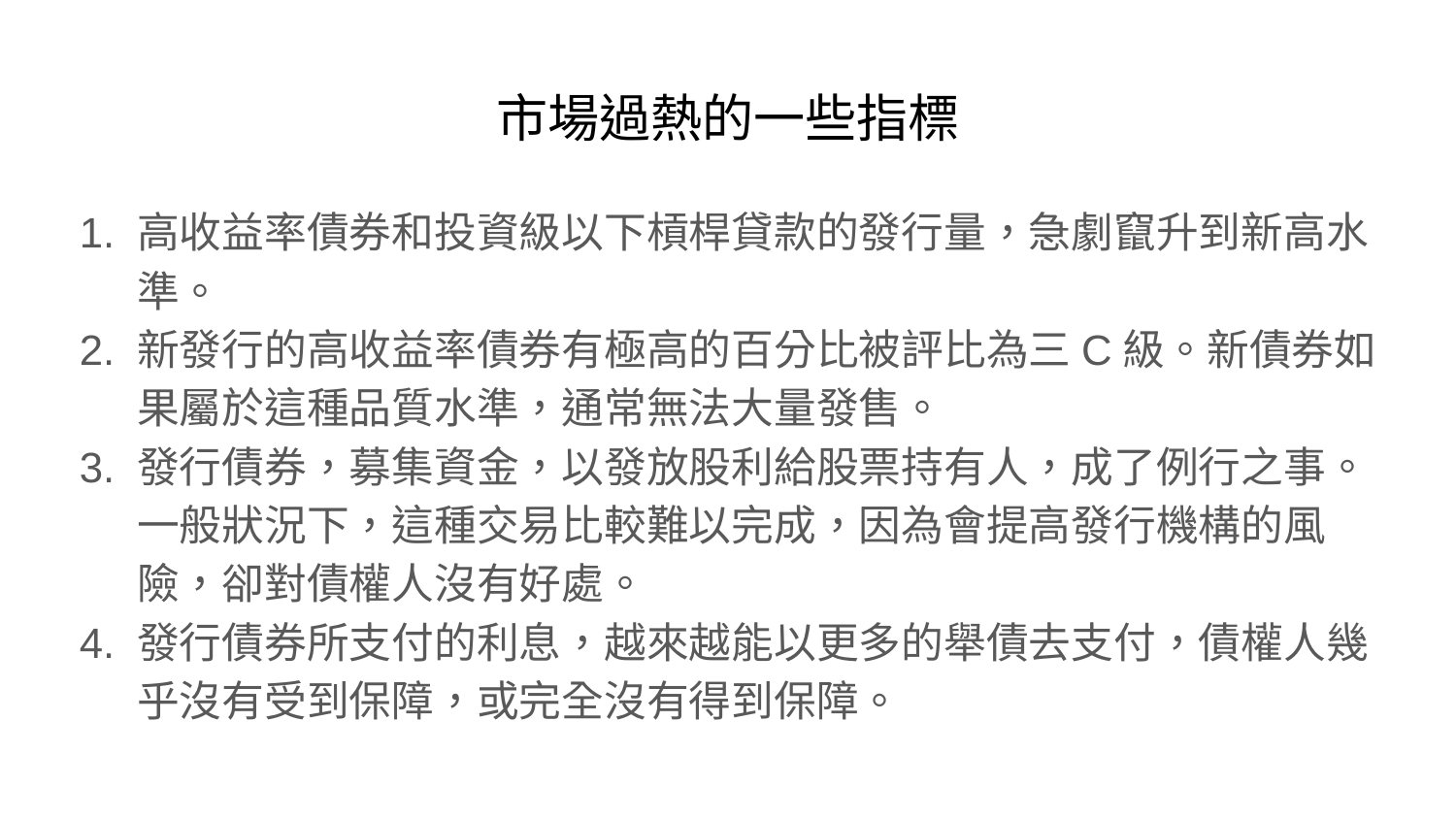

# 市場過熱的一些指標
高收益率債券和投資級以下槓桿貸款的發行量，急劇竄升到新高水準。
新發行的高收益率債券有極高的百分比被評比為三C級。新債券如果屬於這種品質水準，通常無法大量發售。
發行債券，募集資金，以發放股利給股票持有人，成了例行之事。一般狀況下，這種交易比較難以完成，因為會提高發行機構的風險，卻對債權人沒有好處。
發行債券所支付的利息，越來越能以更多的舉債去支付，債權人幾乎沒有受到保障，或完全沒有得到保障。